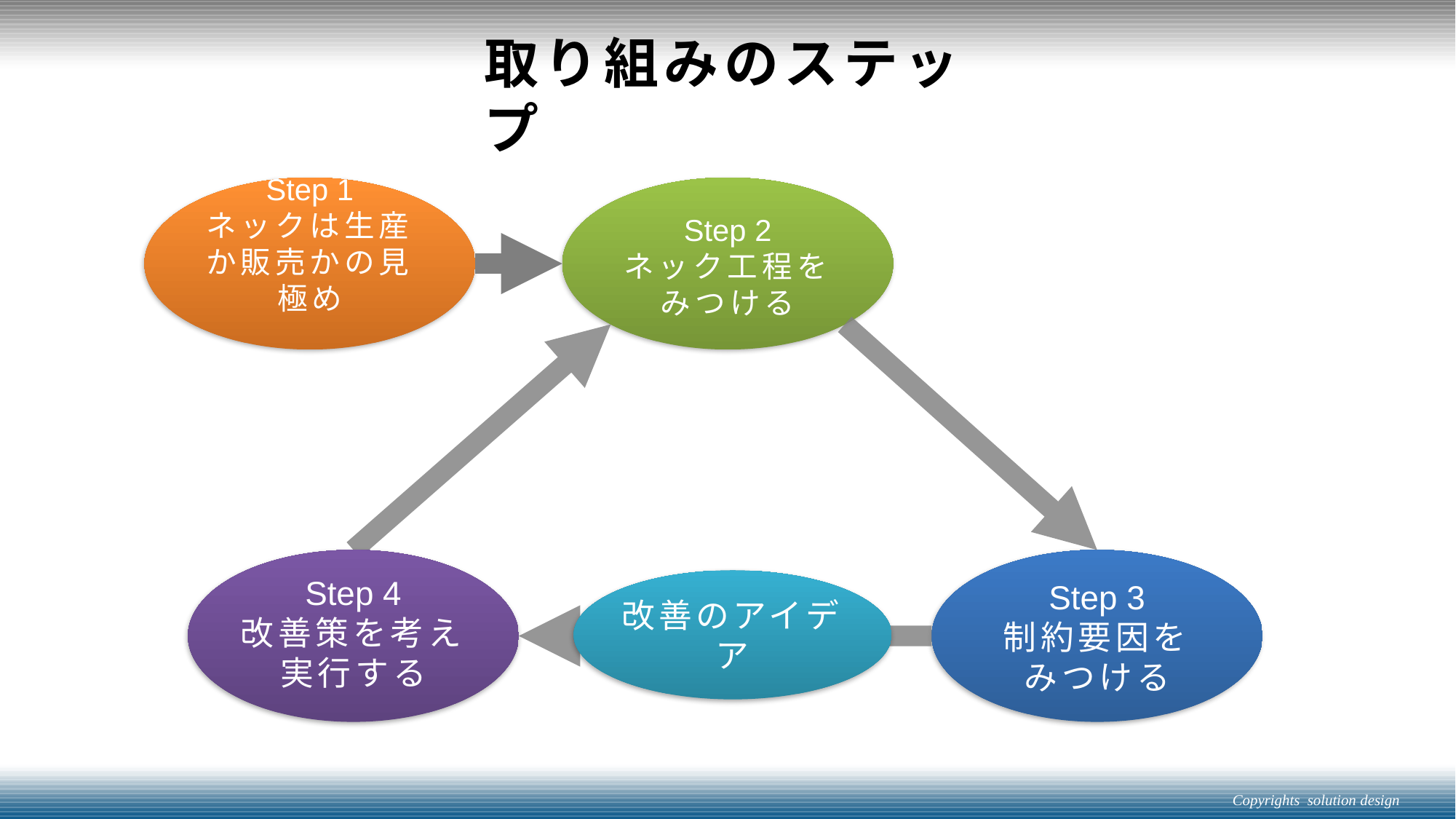

# 取り組みのステップ

Step 1
ネックは生産か販売かの見極め

Step 2
ネック工程を
みつける
Step 4
改善策を考え
実行する
Step 3
制約要因を
みつける
改善のアイデア